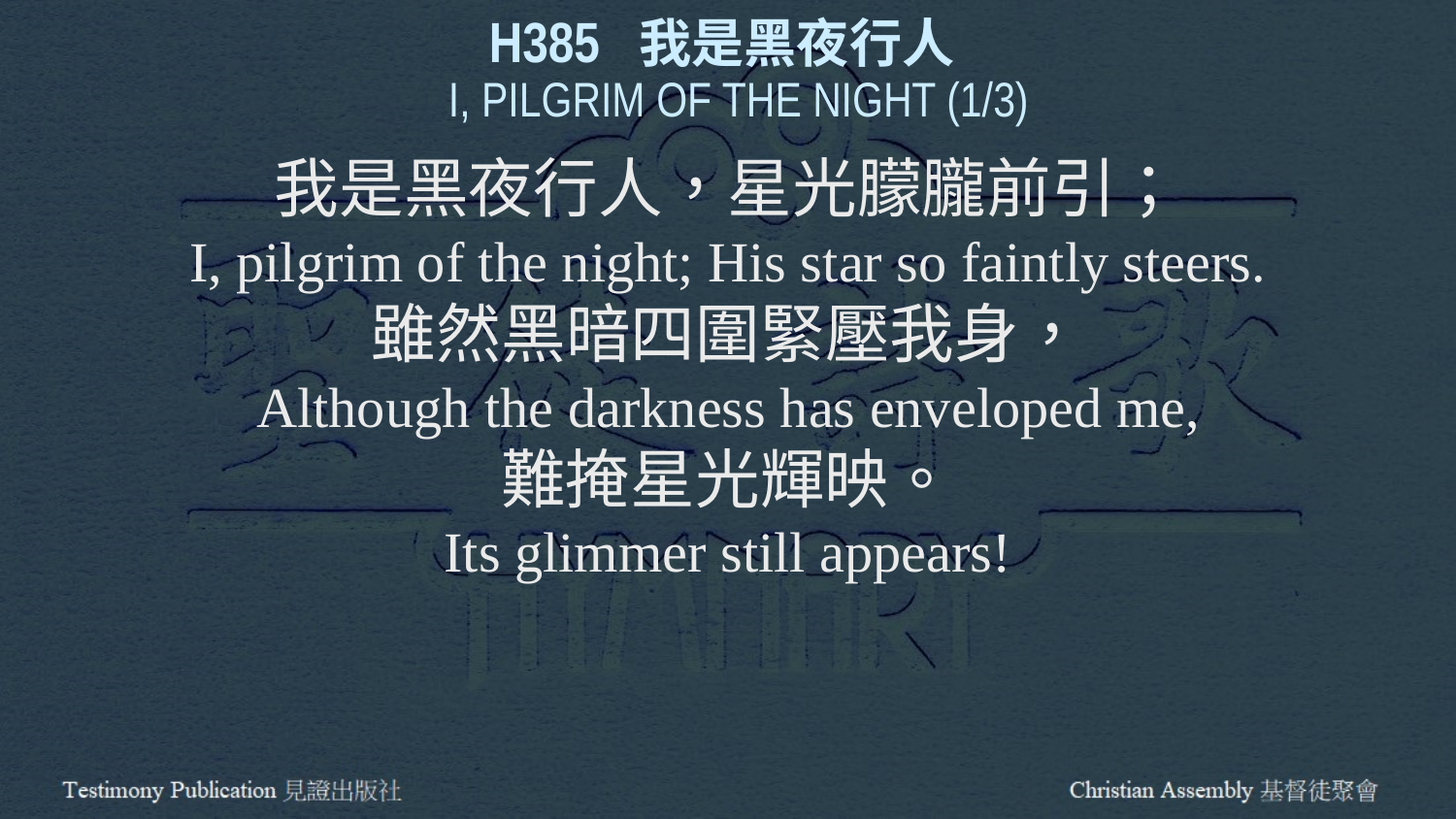

H385  我是黑夜行人
 I, PILGRIM OF THE NIGHT (1/3)
我是黑夜行人，星光朦朧前引；
I, pilgrim of the night; His star so faintly steers.
雖然黑暗四圍緊壓我身，
Although the darkness has enveloped me,
難掩星光輝映。
Its glimmer still appears!